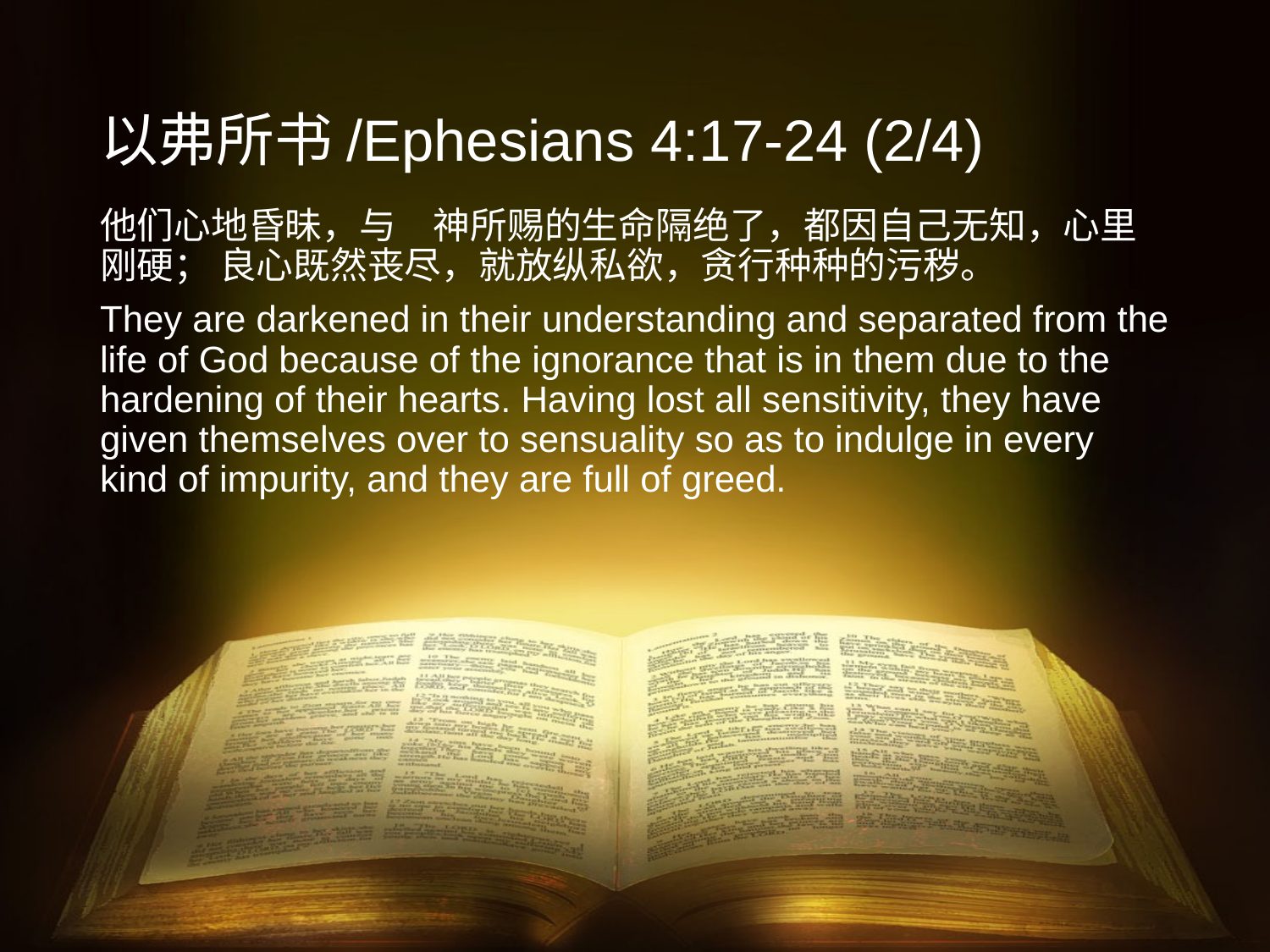

# 以弗所书/Ephesians 4:17-24 (2/4)
他们心地昏昧，与　神所赐的生命隔绝了，都因自己无知，心里刚硬； 良心既然丧尽，就放纵私欲，贪行种种的污秽。
They are darkened in their understanding and separated from the life of God because of the ignorance that is in them due to the hardening of their hearts. Having lost all sensitivity, they have given themselves over to sensuality so as to indulge in every kind of impurity, and they are full of greed.